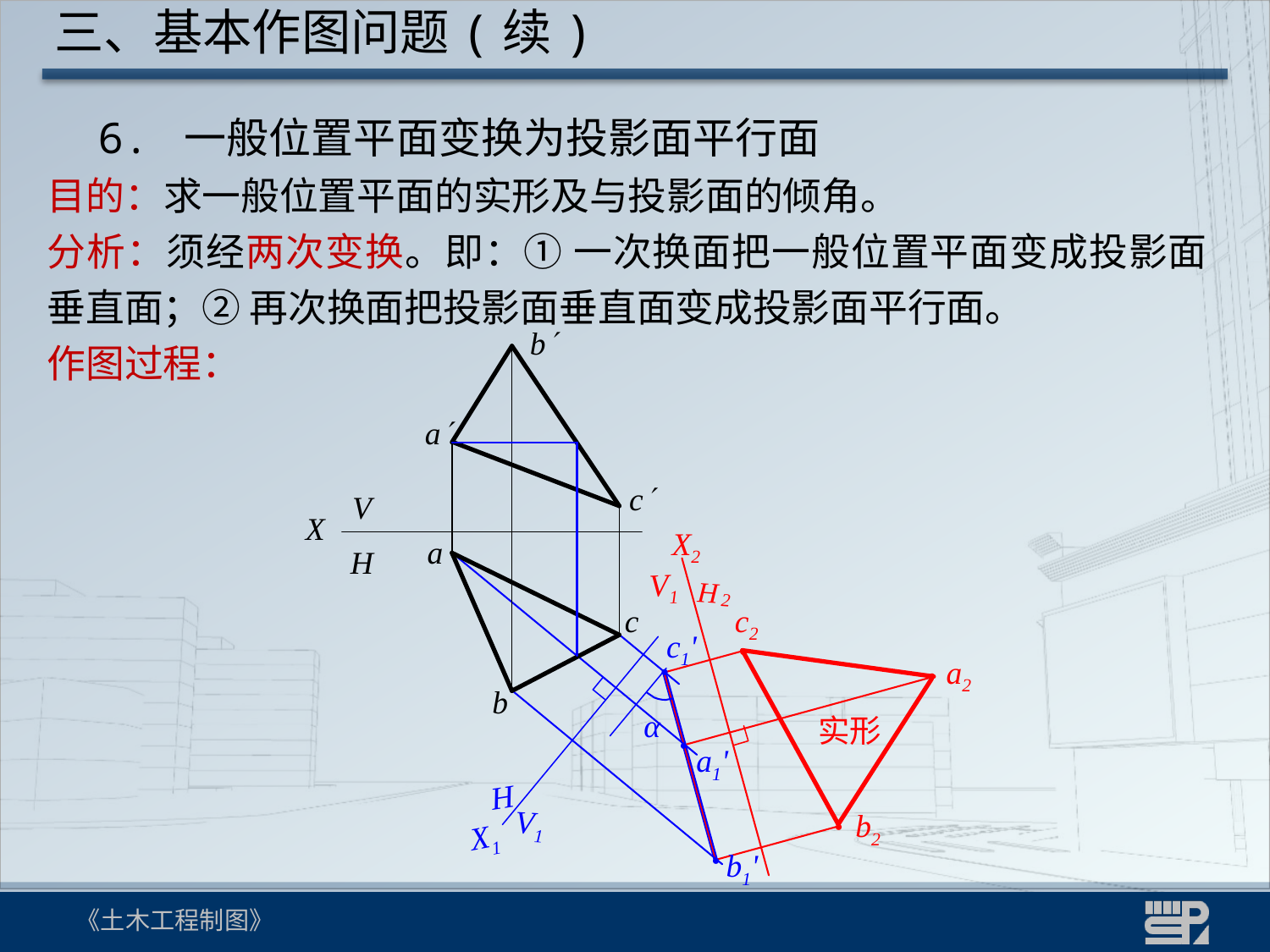

三、基本作图问题(续)
  6. 一般位置平面变换为投影面平行面
目的：求一般位置平面的实形及与投影面的倾角。
分析：须经两次变换。即：① 一次换面把一般位置平面变成投影面垂直面；② 再次换面把投影面垂直面变成投影面平行面。
作图过程：
 b′
 a′
 c′
V
X
a
H
c
b
X2
H
V1
2
c2
a2
b2
c1'
a1'
b1'
●
●
●
H
V1
X1
●
●
●

α
实形